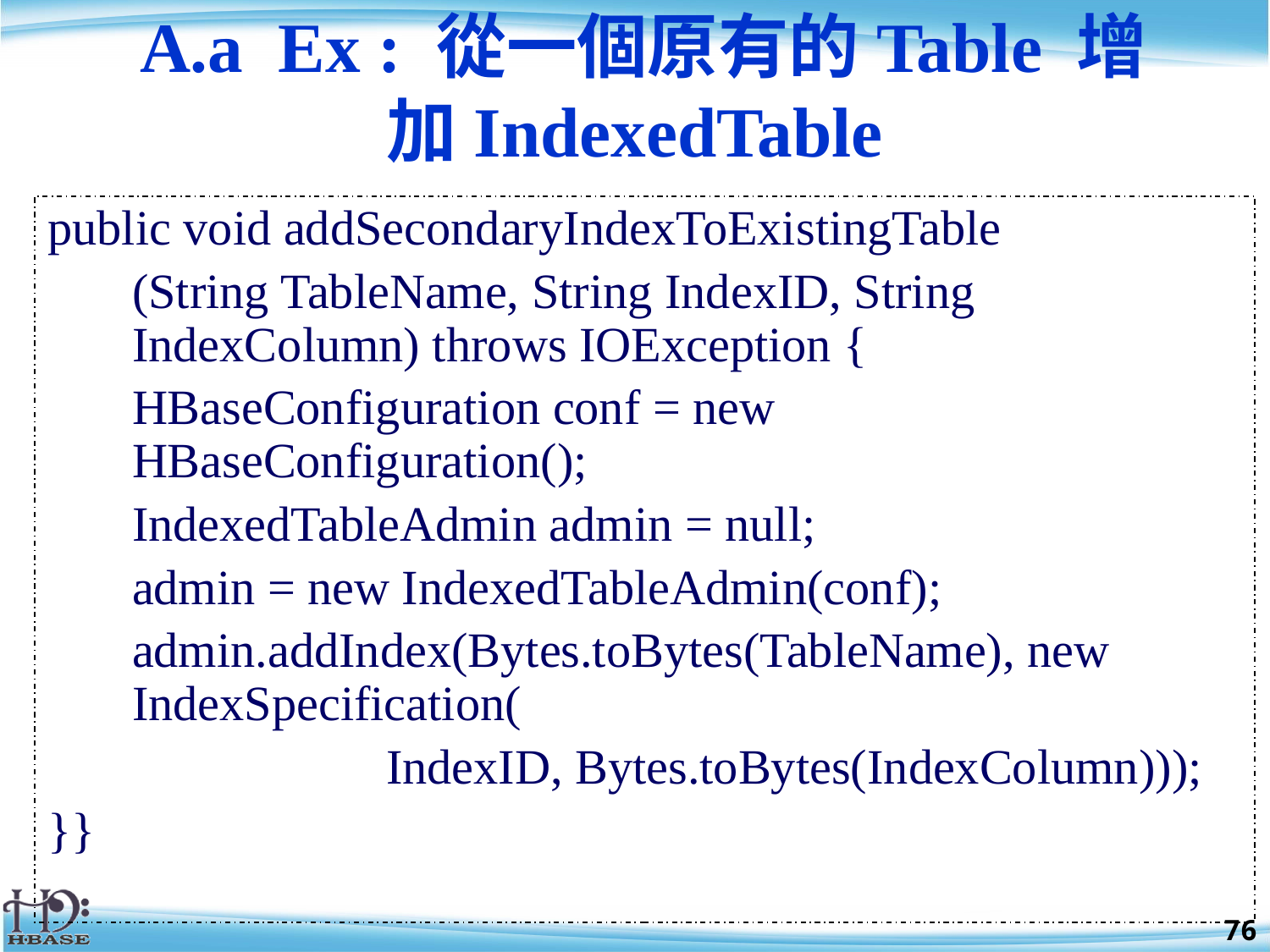

# A.a  Ex : 從一個原有的Table 增加IndexedTable
public void addSecondaryIndexToExistingTable
	(String TableName, String IndexID, String IndexColumn) throws IOException {
	HBaseConfiguration conf = new HBaseConfiguration();
	IndexedTableAdmin admin = null;
	admin = new IndexedTableAdmin(conf);
	admin.addIndex(Bytes.toBytes(TableName), new IndexSpecification(
			IndexID, Bytes.toBytes(IndexColumn)));
}}
76